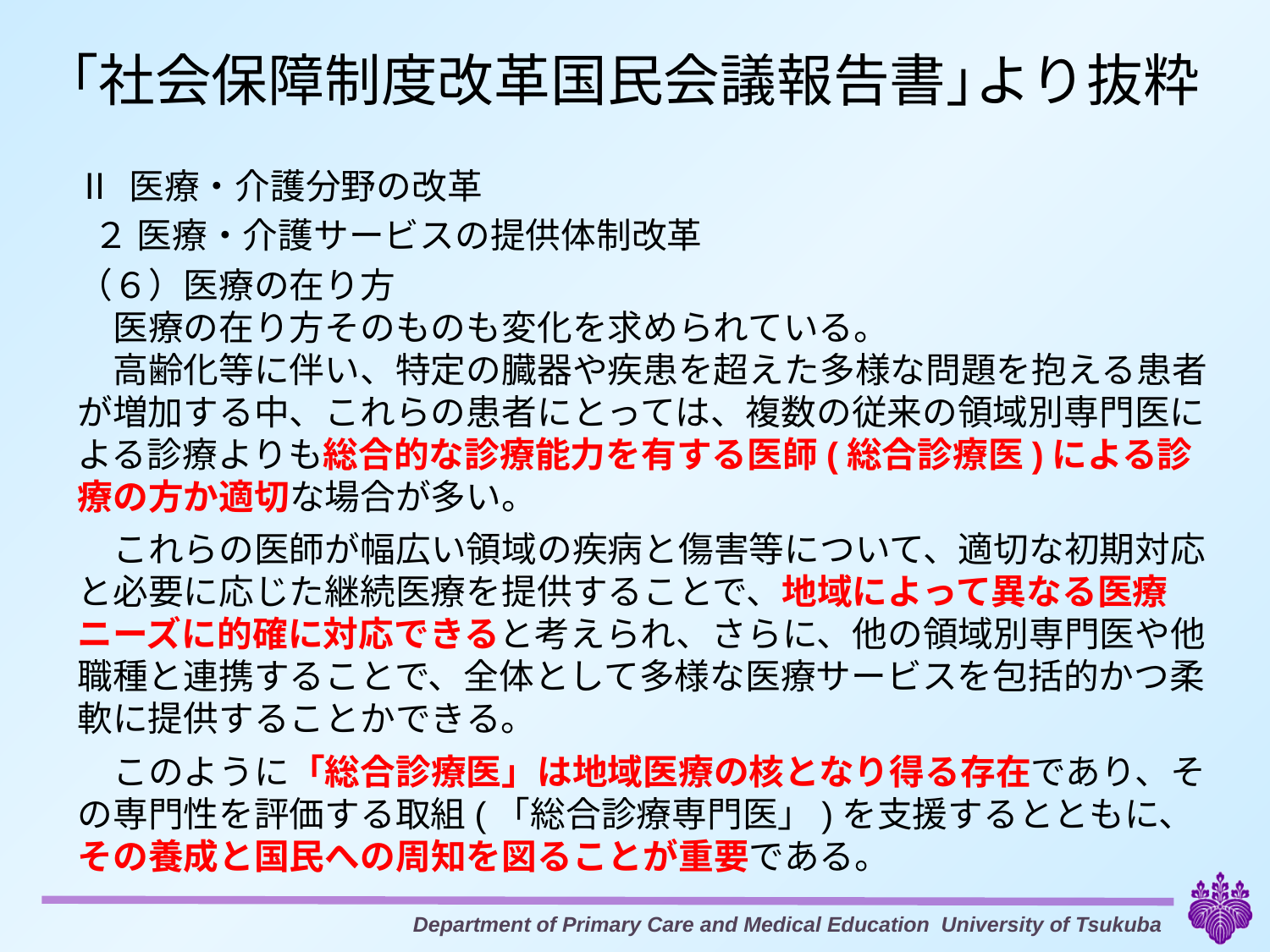

# ｢社会保障制度改革国民会議報告書｣より抜粋
Ⅱ 医療・介護分野の改革
 ２ 医療・介護サービスの提供体制改革
（６）医療の在り方
　医療の在り方そのものも変化を求められている。
　高齢化等に伴い、特定の臓器や疾患を超えた多様な問題を抱える患者が増加する中、これらの患者にとっては、複数の従来の領域別専門医による診療よりも総合的な診療能力を有する医師(総合診療医)による診療の方か適切な場合が多い。
　これらの医師が幅広い領域の疾病と傷害等について、適切な初期対応と必要に応じた継続医療を提供することで、地域によって異なる医療ニーズに的確に対応できると考えられ、さらに、他の領域別専門医や他職種と連携することで、全体として多様な医療サービスを包括的かつ柔軟に提供することかできる。
　このように「総合診療医」は地域医療の核となり得る存在であり、その専門性を評価する取組(「総合診療専門医」)を支援するとともに、その養成と国民への周知を図ることが重要である。